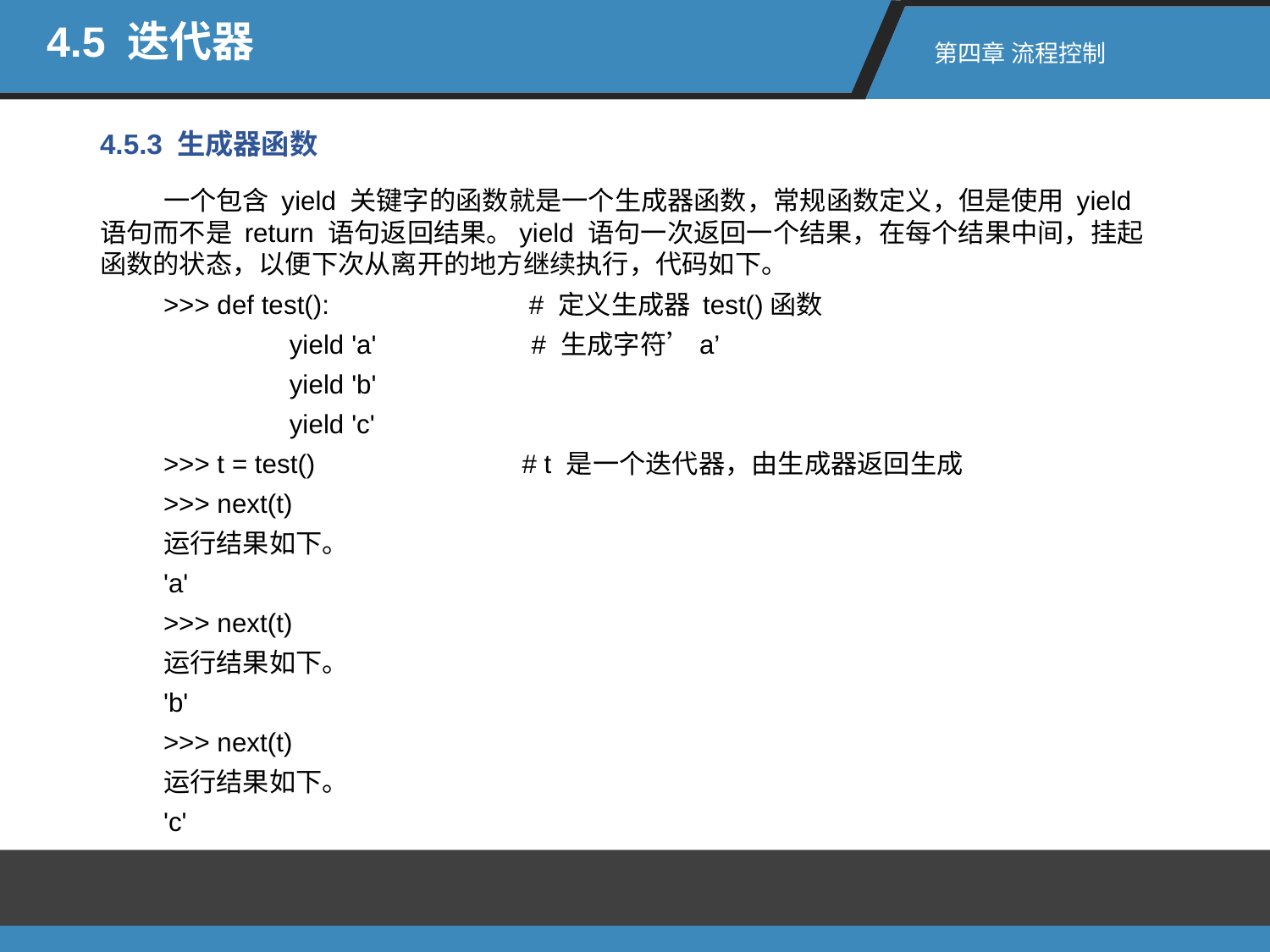

4.5 迭代器
第四章 流程控制
4.5.3 生成器函数
一个包含 yield 关键字的函数就是一个生成器函数，常规函数定义，但是使用 yield 语句而不是 return 语句返回结果。yield 语句一次返回一个结果，在每个结果中间，挂起函数的状态，以便下次从离开的地方继续执行，代码如下。
>>> def test():                           # 定义生成器 test()函数
                 yield 'a'                     # 生成字符’a’
                 yield 'b'
                 yield 'c'
>>> t = test()                            # t 是一个迭代器，由生成器返回生成
>>> next(t)
运行结果如下。
'a'
>>> next(t)
运行结果如下。
'b'
>>> next(t)
运行结果如下。
'c'